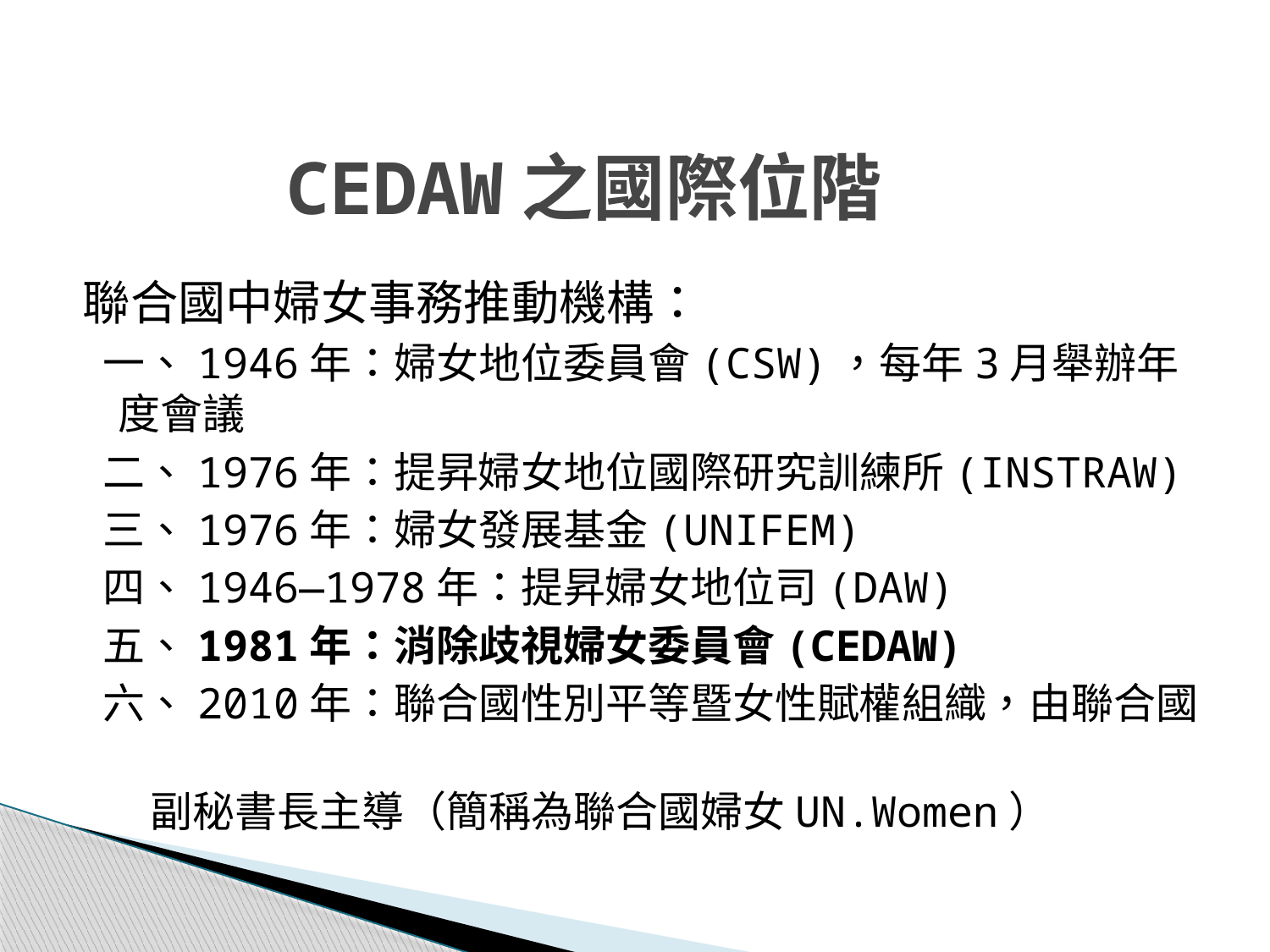

# CEDAW之國際位階
聯合國中婦女事務推動機構：
 一、1946年：婦女地位委員會(CSW)，每年3月舉辦年度會議
 二、1976年：提昇婦女地位國際研究訓練所(INSTRAW)
 三、1976年：婦女發展基金(UNIFEM)
 四、1946—1978年：提昇婦女地位司(DAW)
 五、1981年：消除歧視婦女委員會(CEDAW)
 六、2010年：聯合國性別平等暨女性賦權組織，由聯合國
      副秘書長主導（簡稱為聯合國婦女UN.Women）